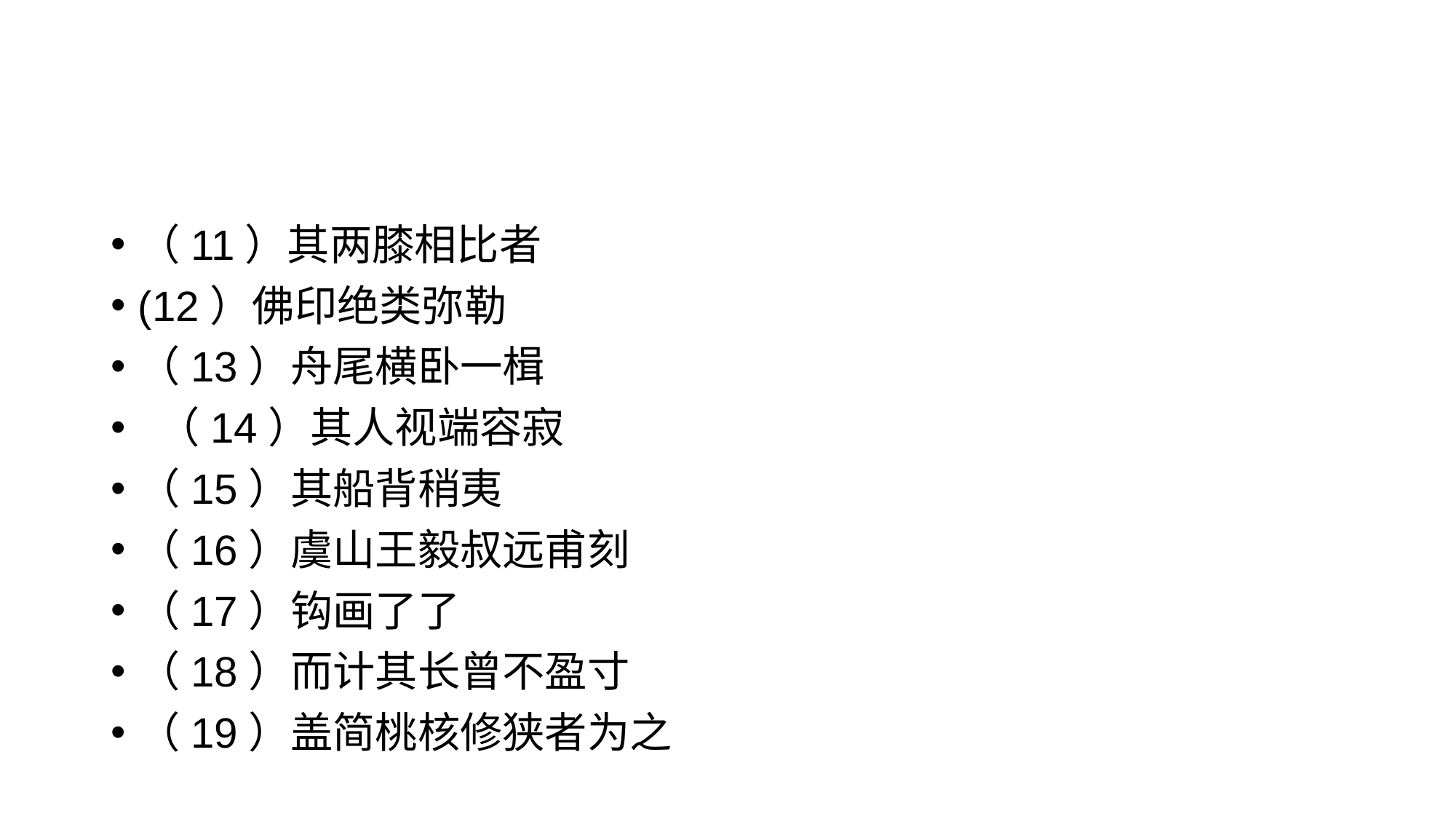

#
（11）其两膝相比者
(12）佛印绝类弥勒
（13）舟尾横卧一楫
 （14）其人视端容寂
（15）其船背稍夷
（16）虞山王毅叔远甫刻
（17）钩画了了
（18）而计其长曾不盈寸
（19）盖简桃核修狭者为之